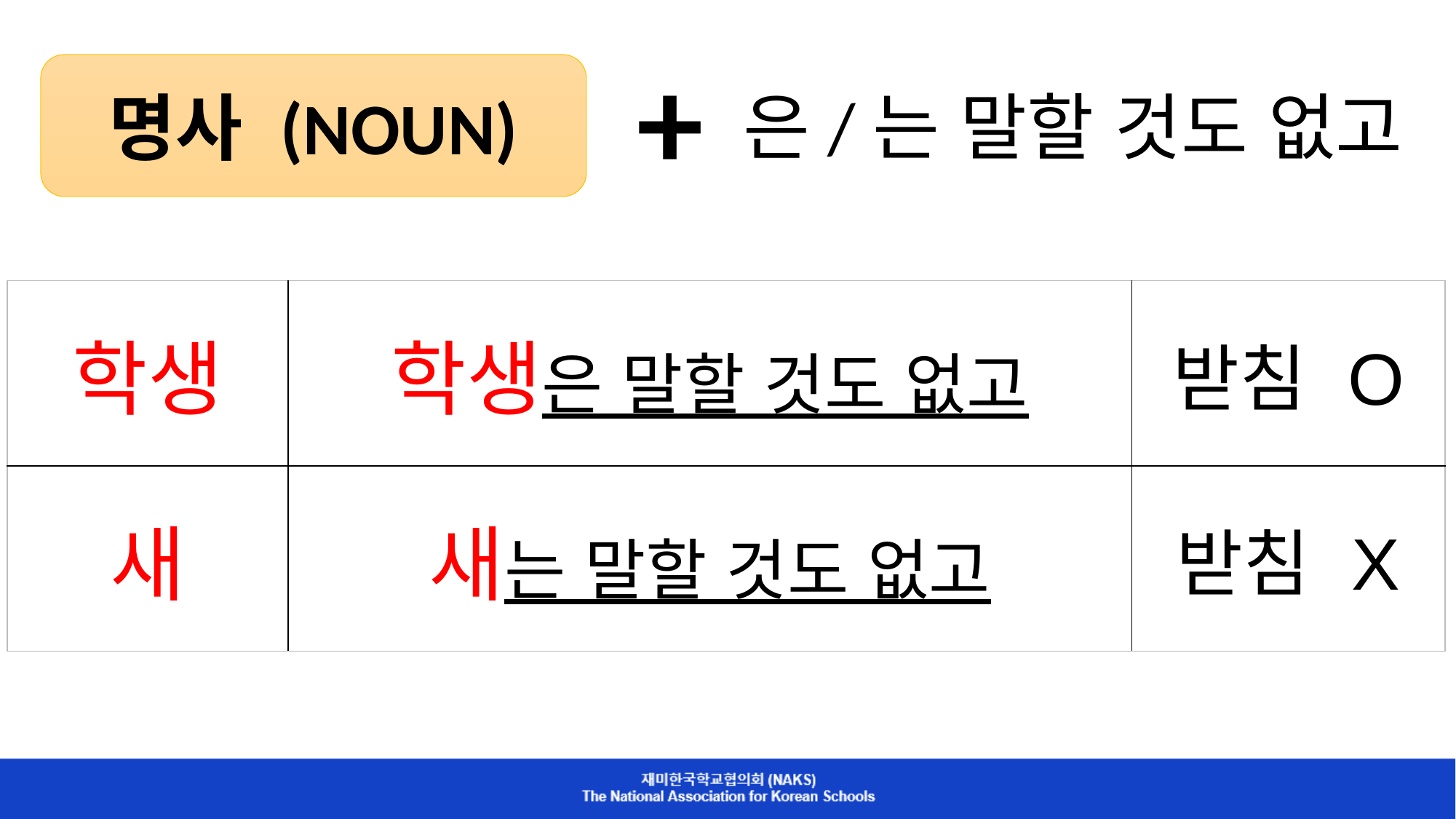

+
명사 (NOUN)
은/는 말할 것도 없고
| 학생 | 학생은 말할 것도 없고 | 받침 O |
| --- | --- | --- |
| 새 | 새는 말할 것도 없고 | 받침 X |